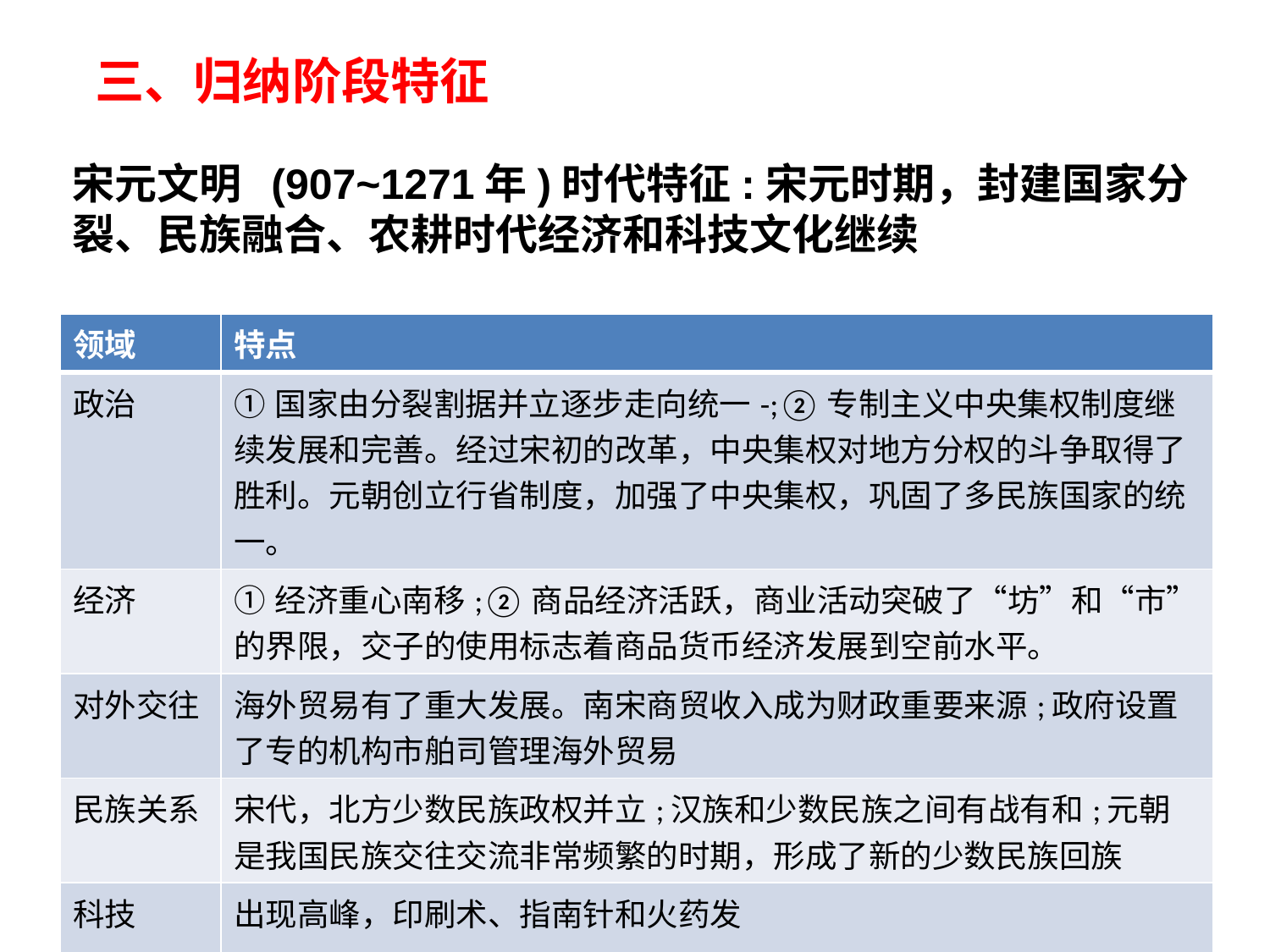

三、归纳阶段特征
宋元文明  (907~1271年)时代特征:宋元时期，封建国家分裂、民族融合、农耕时代经济和科技文化继续
| 领域 | 特点 |
| --- | --- |
| 政治 | ①国家由分裂割据并立逐步走向统一-;②专制主义中央集权制度继续发展和完善。经过宋初的改革，中央集权对地方分权的斗争取得了胜利。元朝创立行省制度，加强了中央集权，巩固了多民族国家的统一。 |
| 经济 | ①经济重心南移;②商品经济活跃，商业活动突破了“坊”和“市”的界限，交子的使用标志着商品货币经济发展到空前水平。 |
| 对外交往 | 海外贸易有了重大发展。南宋商贸收入成为财政重要来源;政府设置了专的机构市舶司管理海外贸易 |
| 民族关系 | 宋代，北方少数民族政权并立;汉族和少数民族之间有战有和;元朝是我国民族交往交流非常频繁的时期，形成了新的少数民族回族 |
| 科技 | 出现高峰，印刷术、指南针和火药发 |